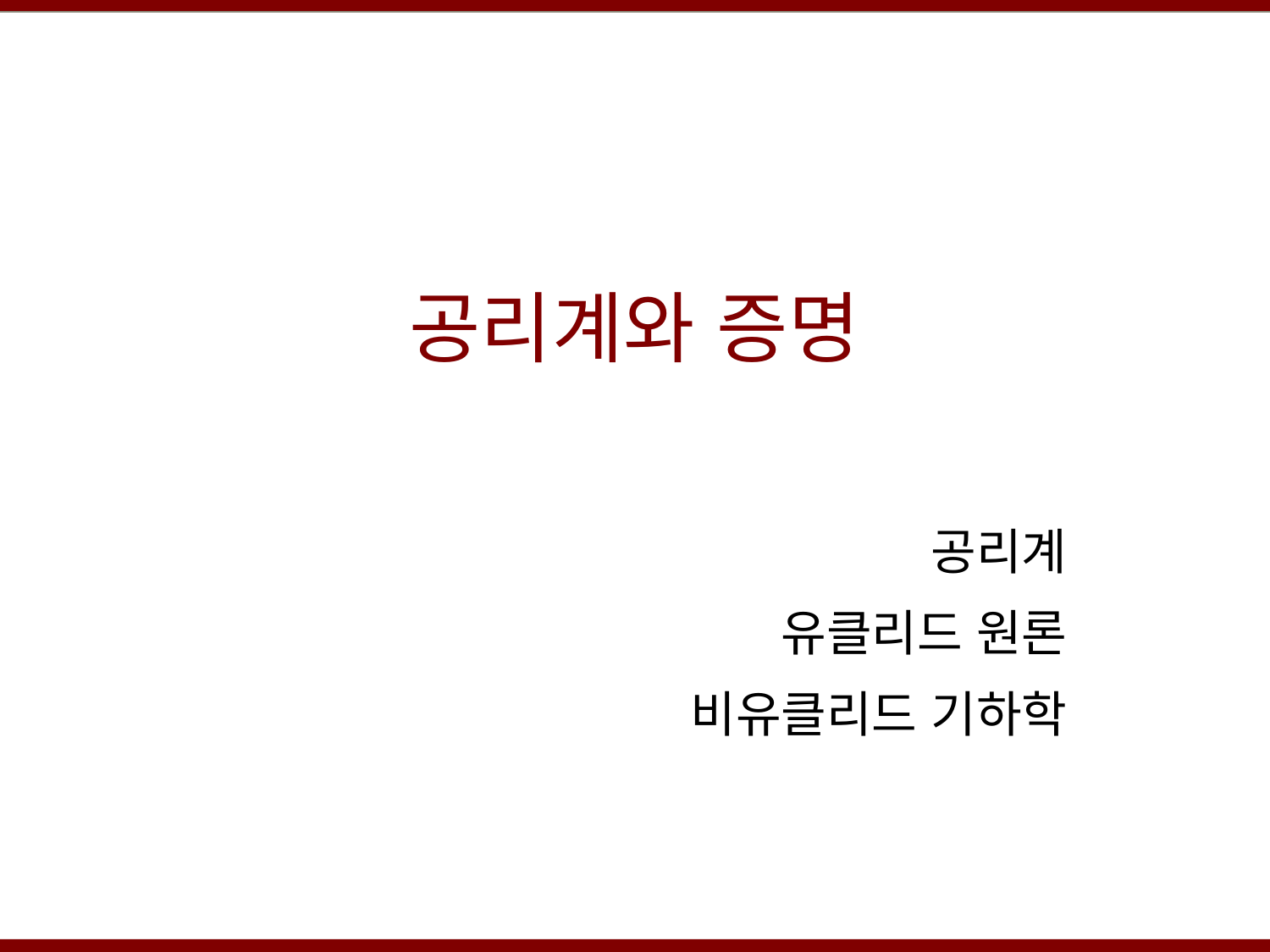

# 공리계와 증명
공리계
유클리드 원론
비유클리드 기하학